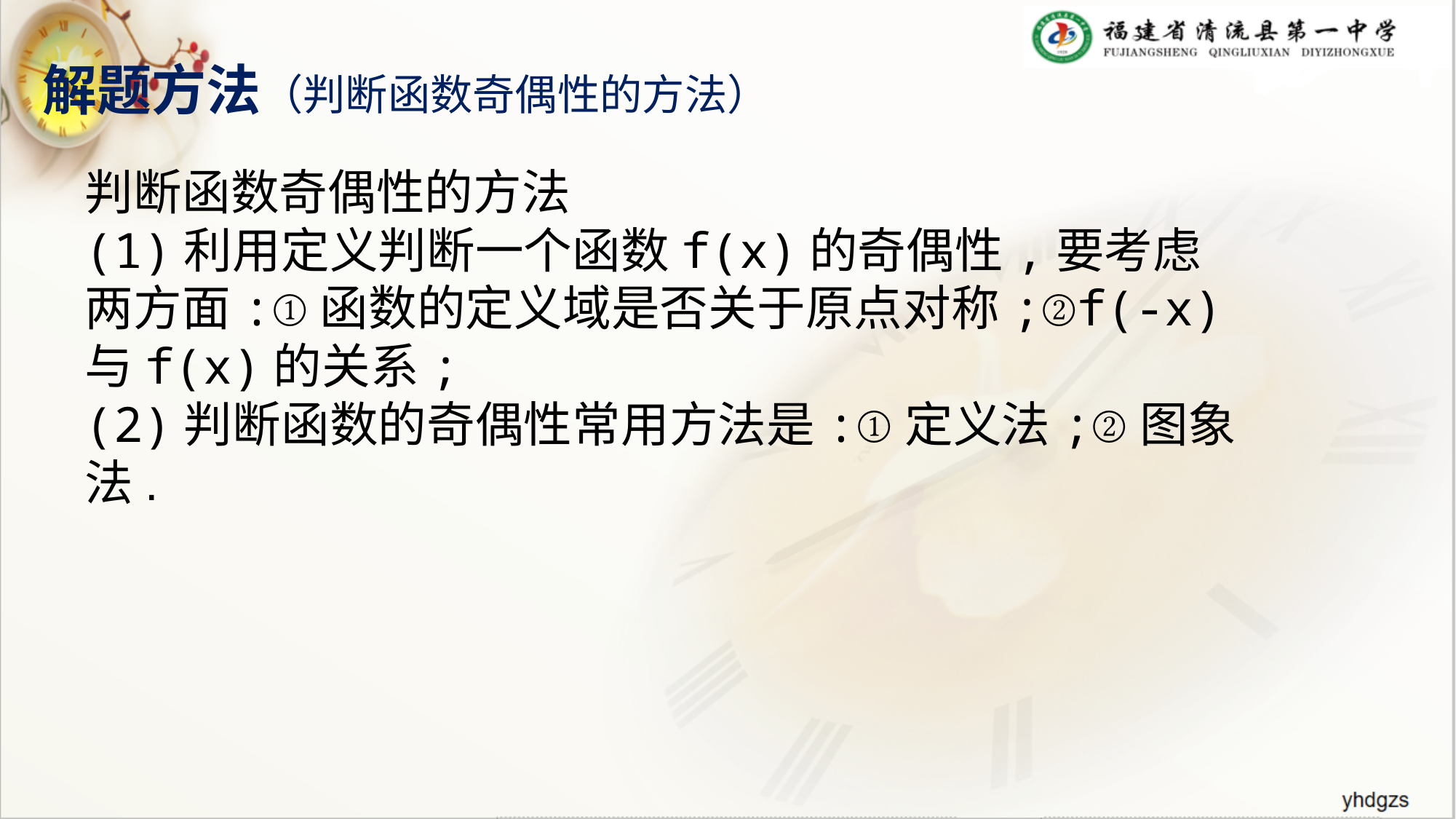

解题方法（判断函数奇偶性的方法）

判断函数奇偶性的方法
(1)利用定义判断一个函数f(x)的奇偶性,要考虑两方面:①函数的定义域是否关于原点对称;②f(-x)与f(x)的关系;
(2)判断函数的奇偶性常用方法是:①定义法;②图象法.